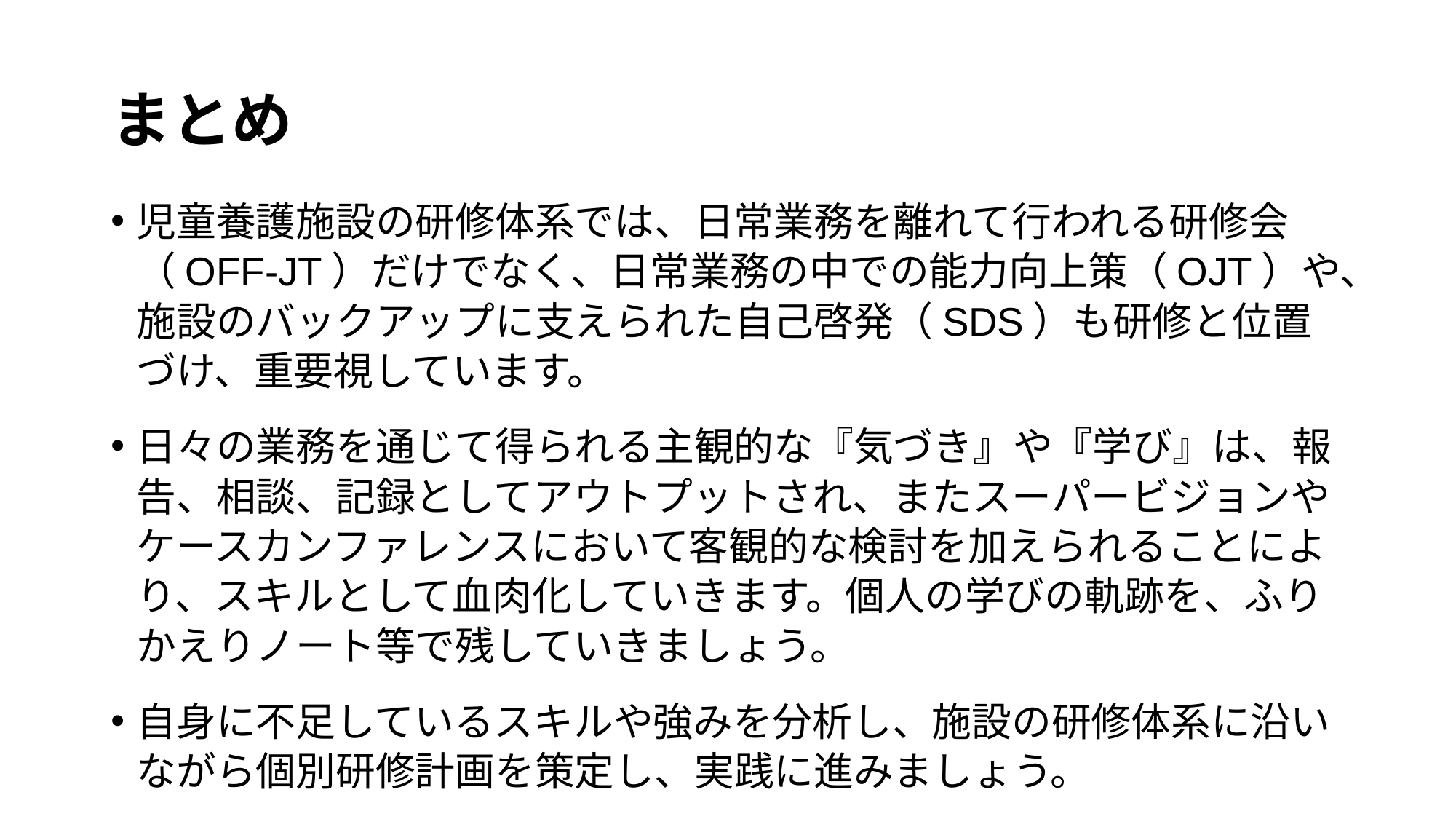

# まとめ
児童養護施設の研修体系では、日常業務を離れて行われる研修会（OFF-JT）だけでなく、日常業務の中での能力向上策（OJT）や、施設のバックアップに支えられた自己啓発（SDS）も研修と位置づけ、重要視しています。
日々の業務を通じて得られる主観的な『気づき』や『学び』は、報告、相談、記録としてアウトプットされ、またスーパービジョンやケースカンファレンスにおいて客観的な検討を加えられることにより、スキルとして血肉化していきます。個人の学びの軌跡を、ふりかえりノート等で残していきましょう。
自身に不足しているスキルや強みを分析し、施設の研修体系に沿いながら個別研修計画を策定し、実践に進みましょう。